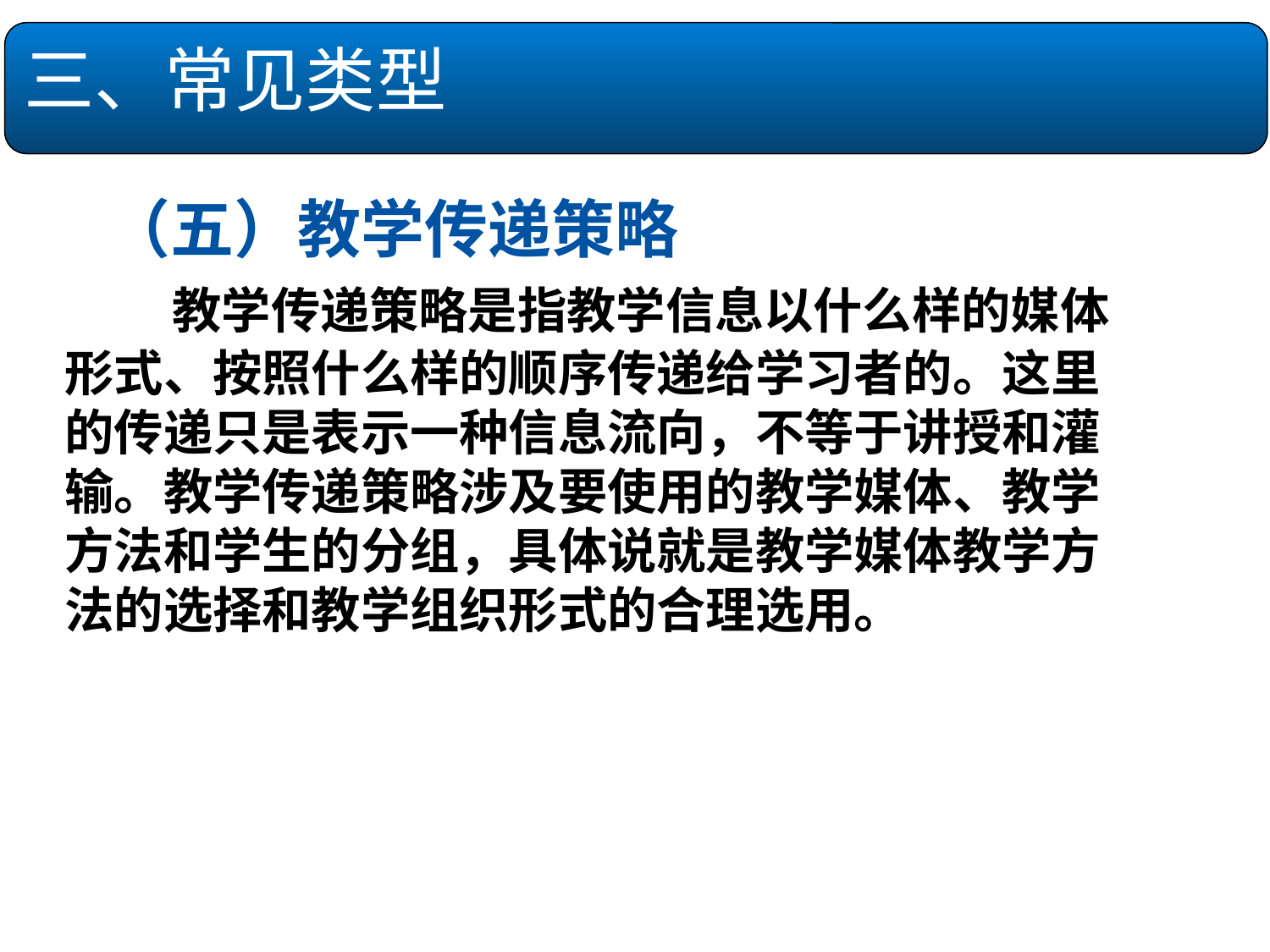

三、常见类型
　（五）教学传递策略
  　教学传递策略是指教学信息以什么样的媒体形式、按照什么样的顺序传递给学习者的。这里的传递只是表示一种信息流向，不等于讲授和灌输。教学传递策略涉及要使用的教学媒体、教学方法和学生的分组，具体说就是教学媒体教学方法的选择和教学组织形式的合理选用。